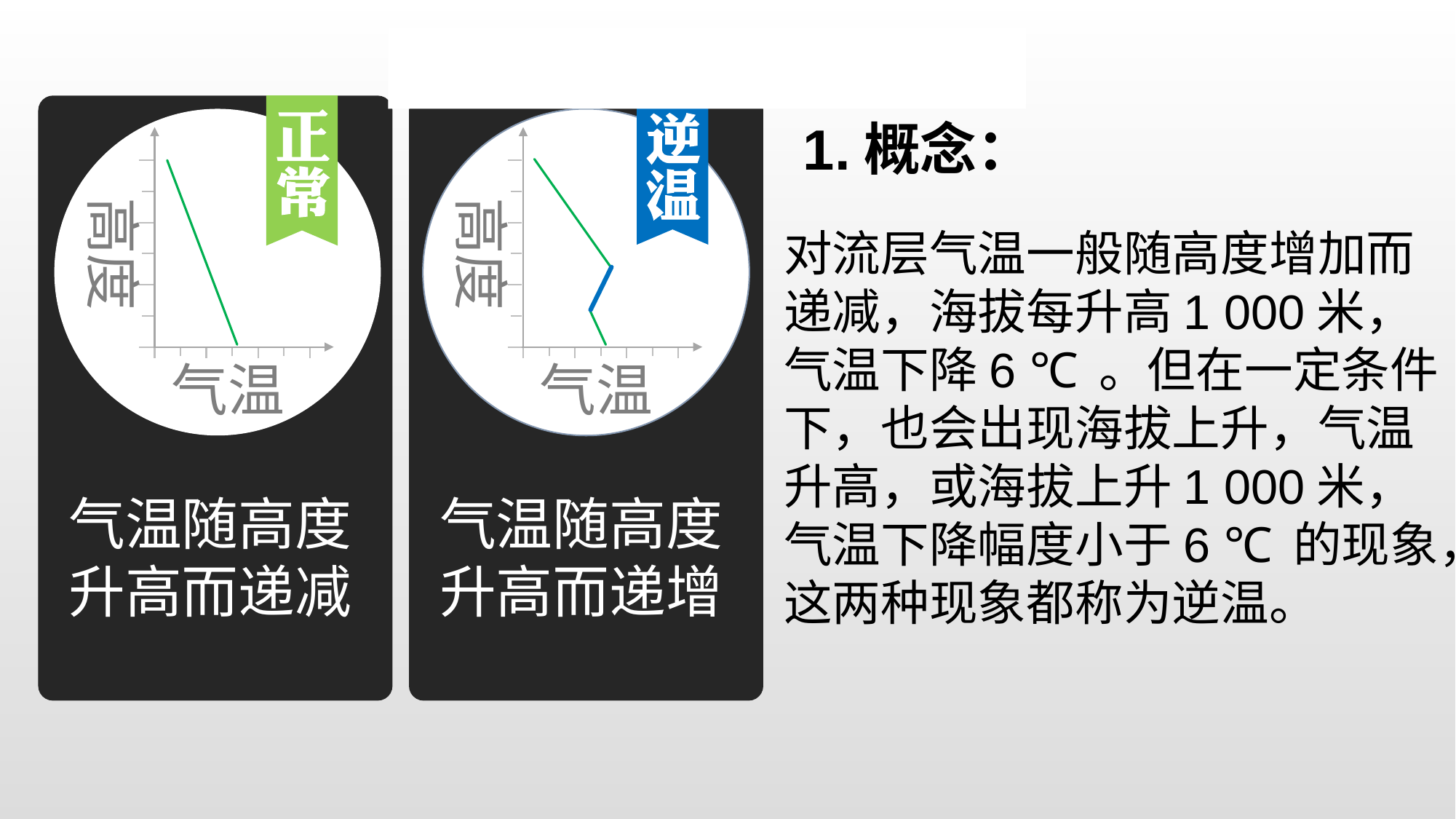

高度

气温
气温随高度
升高而递增

高度
气温
气温随高度
升高而递减
1.概念：
对流层气温一般随高度增加而递减，海拔每升高1 000米，气温下降6 ℃。但在一定条件下，也会出现海拔上升，气温升高，或海拔上升1 000米，气温下降幅度小于6 ℃的现象，这两种现象都称为逆温。